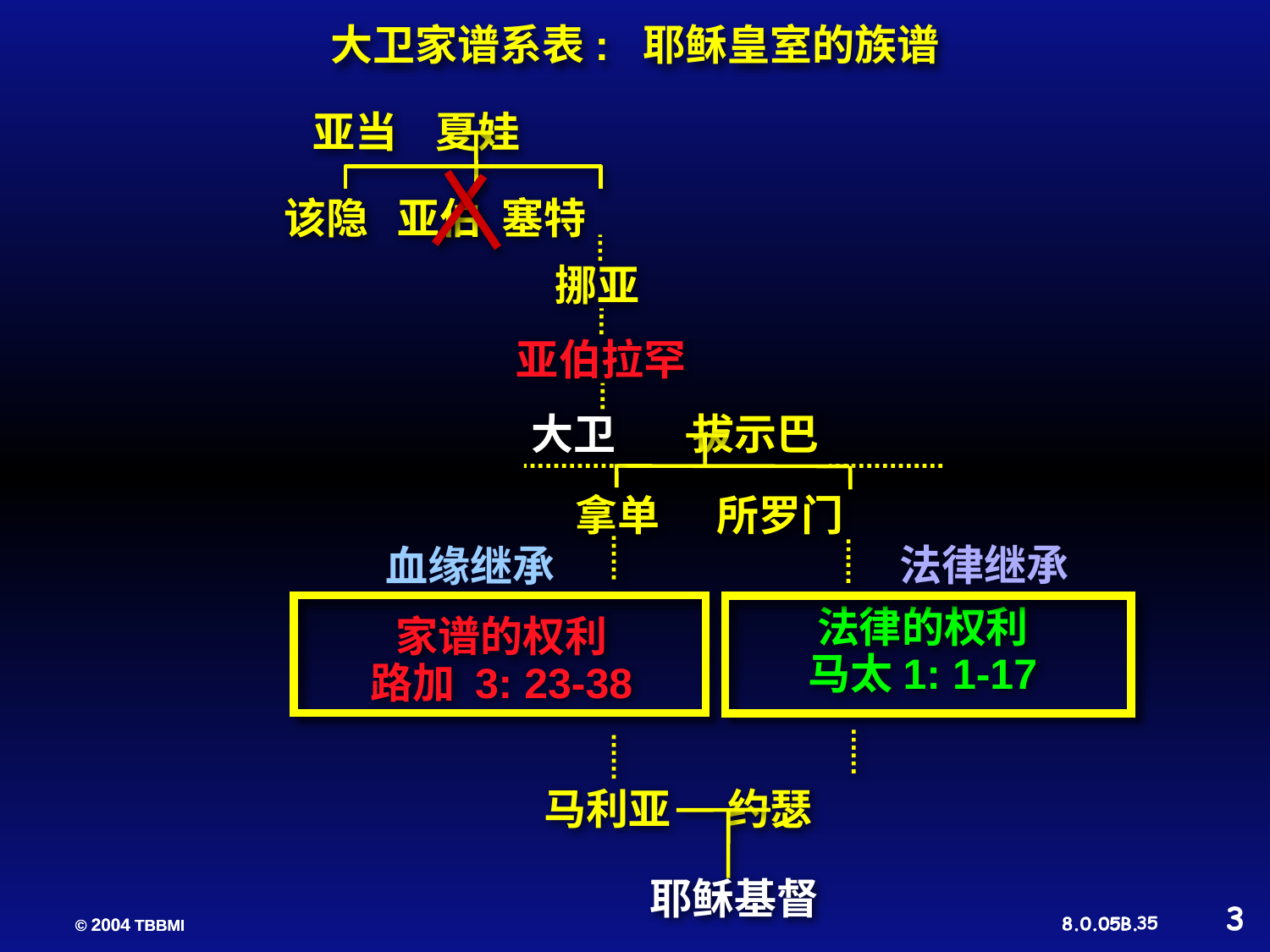

大卫家谱系表:  耶稣皇室的族谱

亚当    夏娃

该隐   亚伯  塞特

 挪亚

  亚伯拉罕

大卫        拔示巴

     拿单      所罗门
法律继承
血缘继承

家谱的权利
路加 3: 23-38

法律的权利
马太1: 1-17

马利亚      约瑟

         耶稣基督
3

35